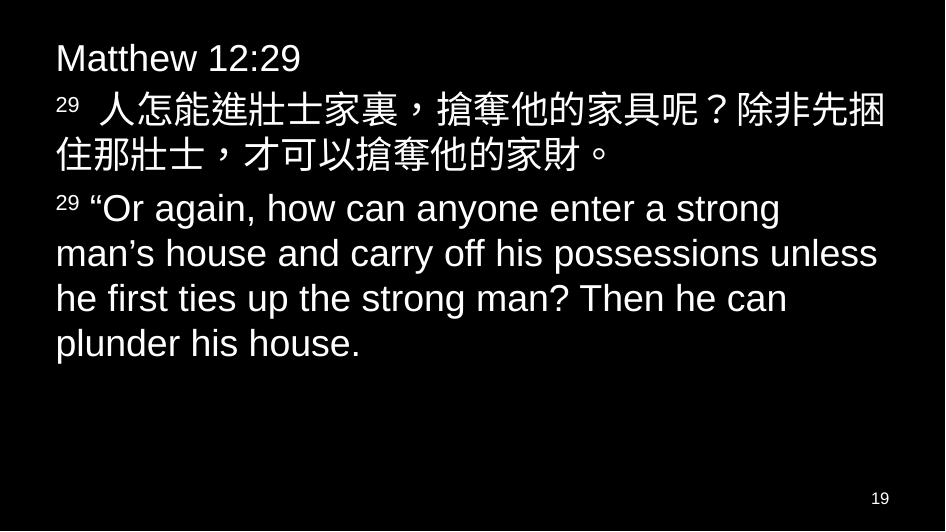

Matthew 12:29
29 人怎能進壯士家裏，搶奪他的家具呢？除非先捆住那壯士，才可以搶奪他的家財。
29 “Or again, how can anyone enter a strong man’s house and carry off his possessions unless he first ties up the strong man? Then he can plunder his house.

19